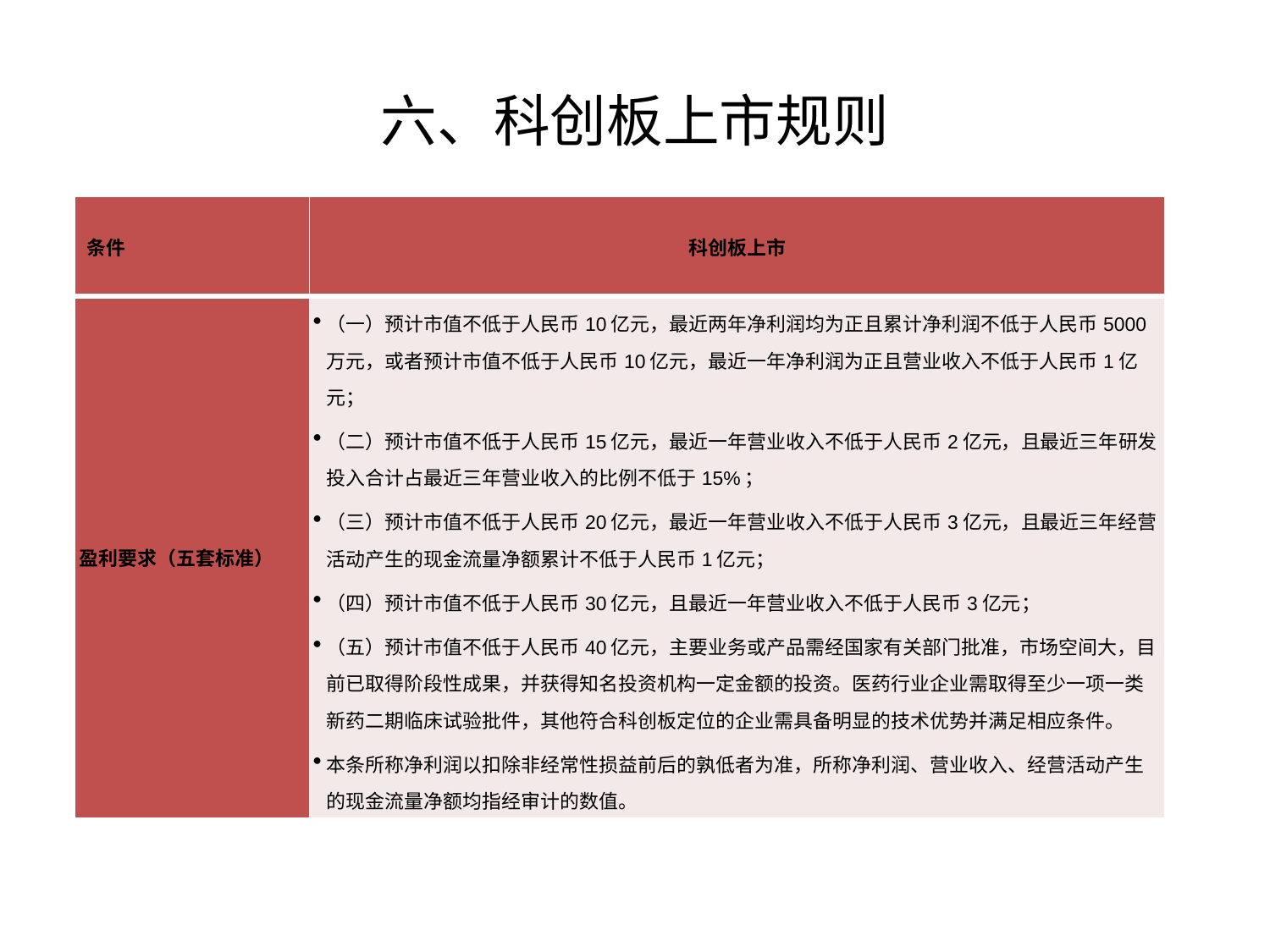

六、科创板上市规则
| 条件 | 科创板上市 |
| --- | --- |
| 盈利要求（五套标准） | （一）预计市值不低于人民币10亿元，最近两年净利润均为正且累计净利润不低于人民币5000万元，或者预计市值不低于人民币10亿元，最近一年净利润为正且营业收入不低于人民币1亿元； （二）预计市值不低于人民币15亿元，最近一年营业收入不低于人民币2亿元，且最近三年研发投入合计占最近三年营业收入的比例不低于15%； （三）预计市值不低于人民币20亿元，最近一年营业收入不低于人民币3亿元，且最近三年经营活动产生的现金流量净额累计不低于人民币1亿元； （四）预计市值不低于人民币30亿元，且最近一年营业收入不低于人民币3亿元； （五）预计市值不低于人民币40亿元，主要业务或产品需经国家有关部门批准，市场空间大，目前已取得阶段性成果，并获得知名投资机构一定金额的投资。医药行业企业需取得至少一项一类新药二期临床试验批件，其他符合科创板定位的企业需具备明显的技术优势并满足相应条件。 本条所称净利润以扣除非经常性损益前后的孰低者为准，所称净利润、营业收入、经营活动产生的现金流量净额均指经审计的数值。 |